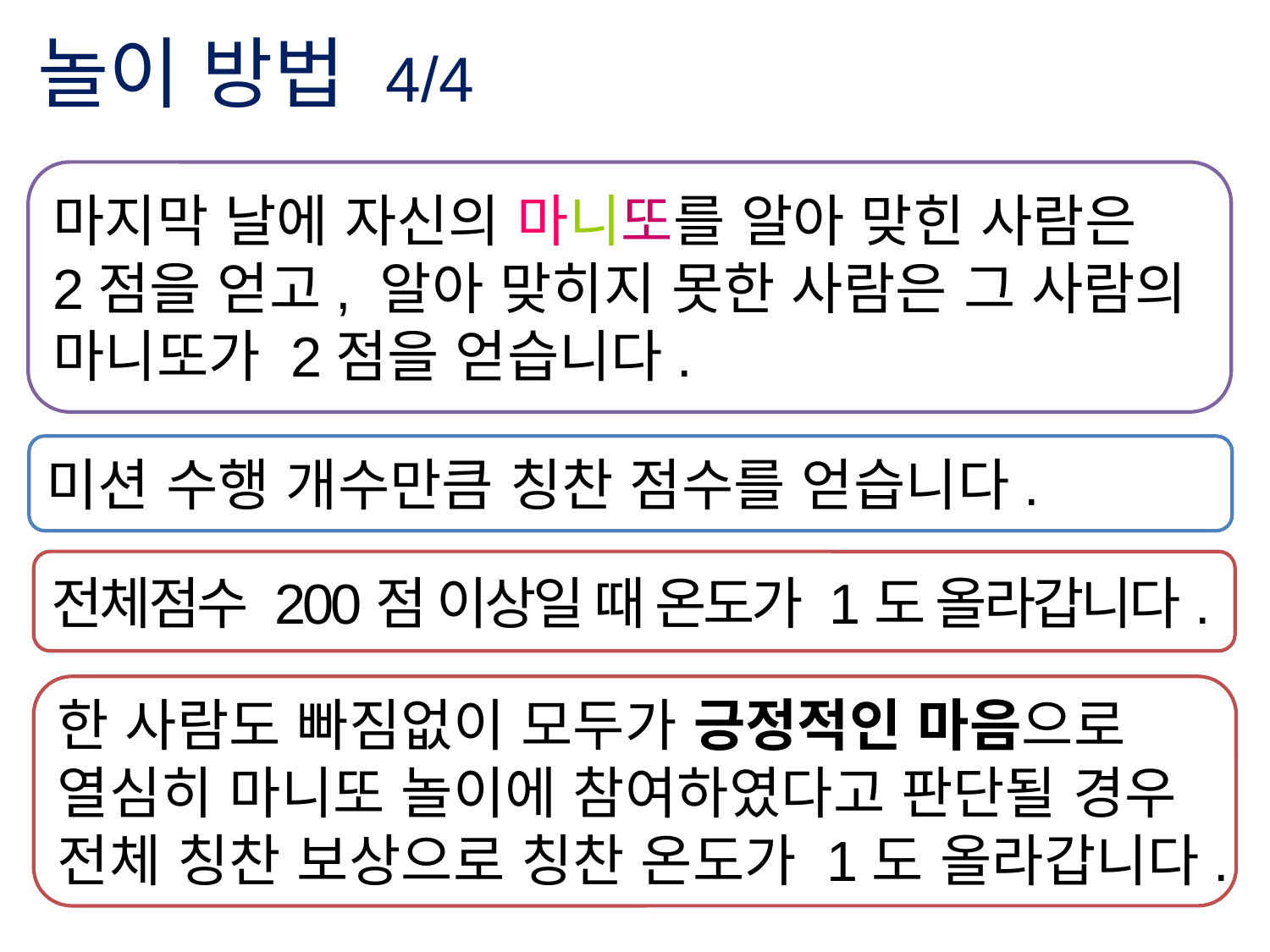

놀이 방법 4/4
마지막 날에 자신의 마니또를 알아 맞힌 사람은  2점을 얻고, 알아 맞히지 못한 사람은 그 사람의 마니또가 2점을 얻습니다.
미션 수행 개수만큼 칭찬 점수를 얻습니다.
전체점수 200점 이상일 때 온도가 1도 올라갑니다.
한 사람도 빠짐없이 모두가 긍정적인 마음으로   열심히 마니또 놀이에 참여하였다고 판단될 경우   전체 칭찬 보상으로 칭찬 온도가 1도 올라갑니다.